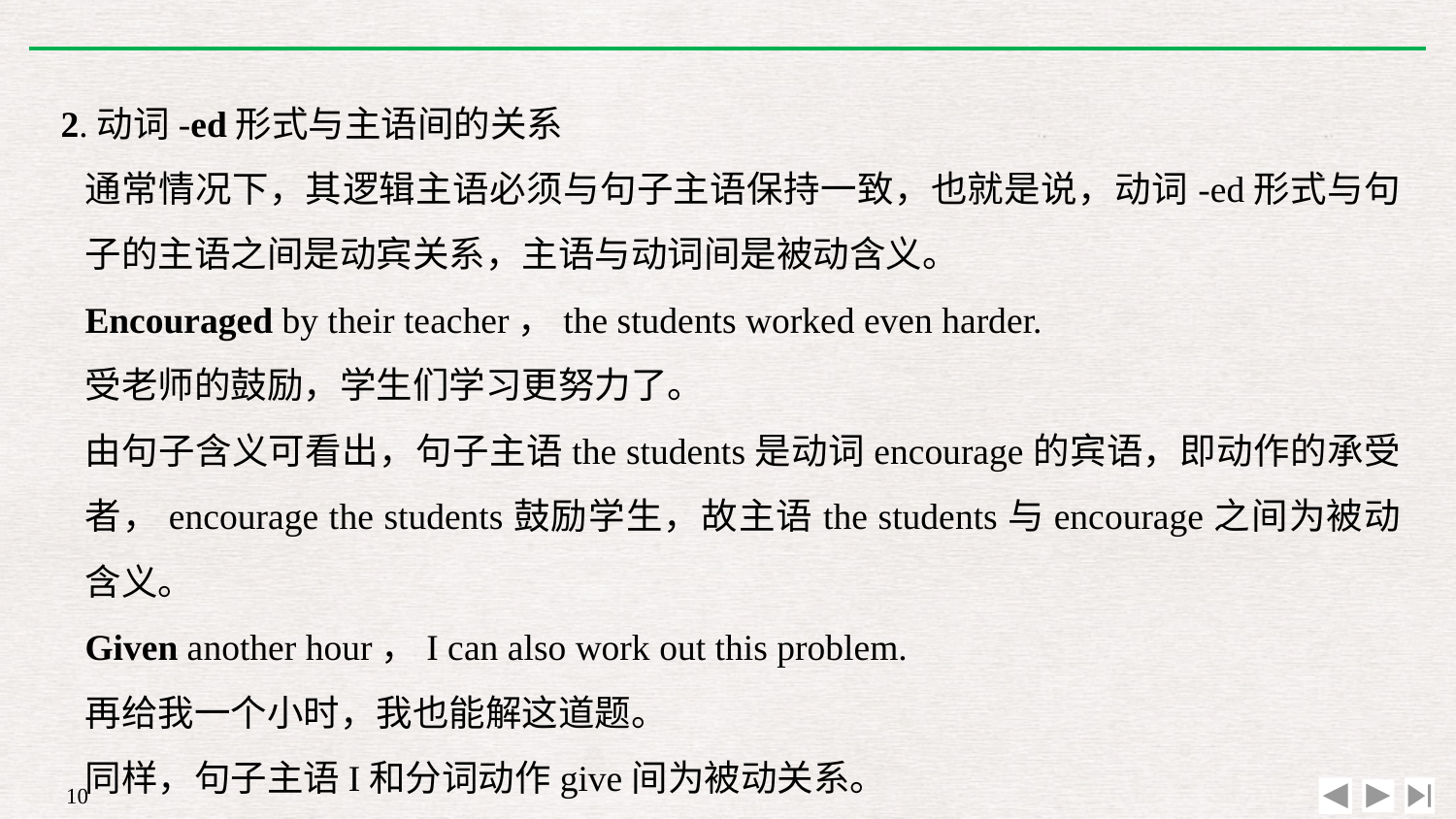

2.动词-ed形式与主语间的关系
通常情况下，其逻辑主语必须与句子主语保持一致，也就是说，动词-ed形式与句子的主语之间是动宾关系，主语与动词间是被动含义。
Encouraged by their teacher，the students worked even harder.
受老师的鼓励，学生们学习更努力了。
由句子含义可看出，句子主语the students是动词encourage的宾语，即动作的承受者，encourage the students鼓励学生，故主语the students与encourage之间为被动含义。
Given another hour，I can also work out this problem.
再给我一个小时，我也能解这道题。
同样，句子主语I和分词动作give间为被动关系。